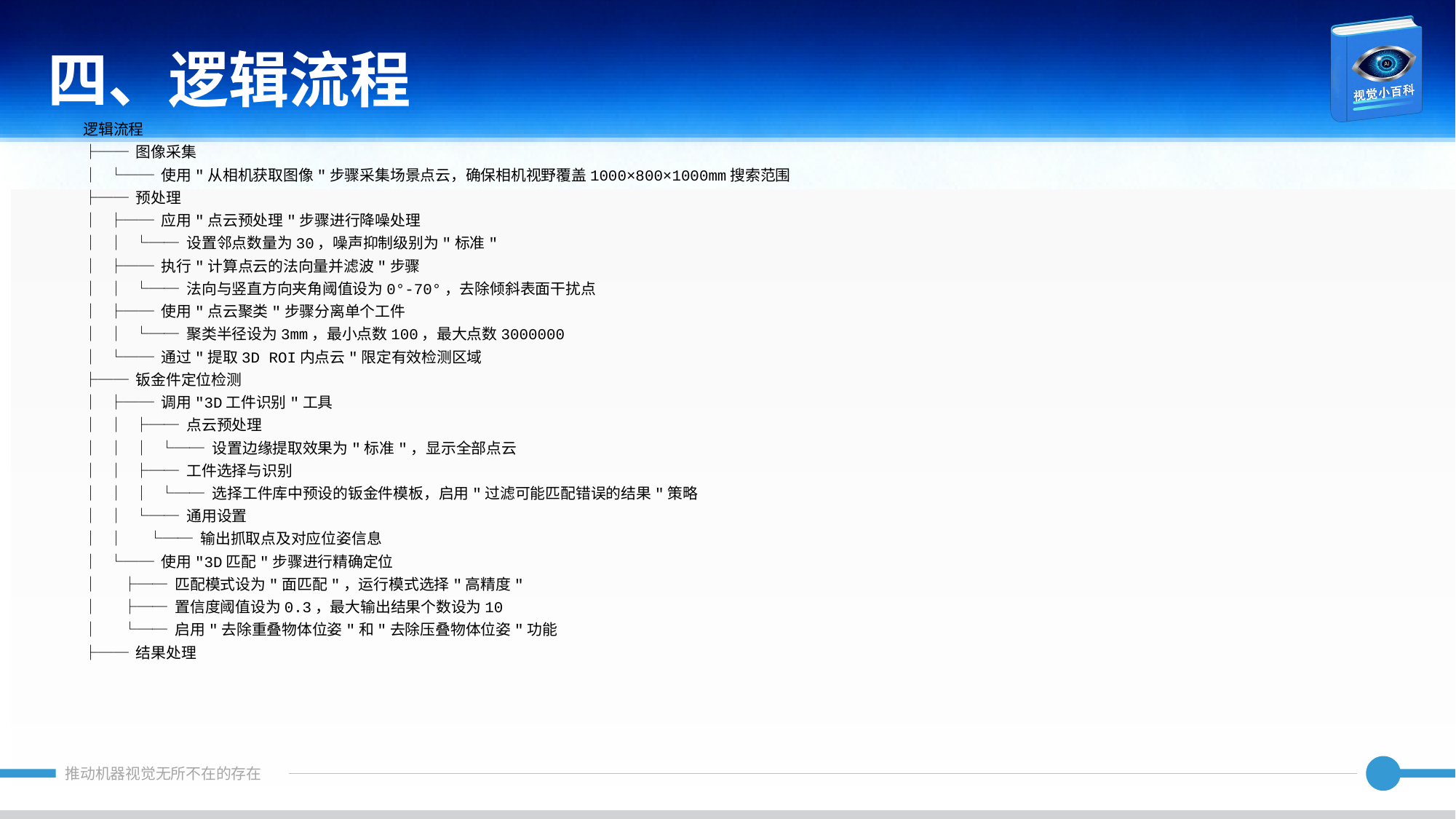

四、逻辑流程

逻辑流程
├── 图像采集
│   └── 使用"从相机获取图像"步骤采集场景点云，确保相机视野覆盖1000×800×1000mm搜索范围
├── 预处理
│   ├── 应用"点云预处理"步骤进行降噪处理
│   │   └── 设置邻点数量为30，噪声抑制级别为"标准"
│   ├── 执行"计算点云的法向量并滤波"步骤
│   │   └── 法向与竖直方向夹角阈值设为0°-70°，去除倾斜表面干扰点
│   ├── 使用"点云聚类"步骤分离单个工件
│   │   └── 聚类半径设为3mm，最小点数100，最大点数3000000
│   └── 通过"提取3D ROI内点云"限定有效检测区域
├── 钣金件定位检测
│   ├── 调用"3D工件识别"工具
│   │   ├── 点云预处理
│   │   │   └── 设置边缘提取效果为"标准"，显示全部点云
│   │   ├── 工件选择与识别
│   │   │   └── 选择工件库中预设的钣金件模板，启用"过滤可能匹配错误的结果"策略
│   │   └── 通用设置
│   │       └── 输出抓取点及对应位姿信息
│   └── 使用"3D匹配"步骤进行精确定位
│       ├── 匹配模式设为"面匹配"，运行模式选择"高精度"
│       ├── 置信度阈值设为0.3，最大输出结果个数设为10
│       └── 启用"去除重叠物体位姿"和"去除压叠物体位姿"功能
├── 结果处理
9